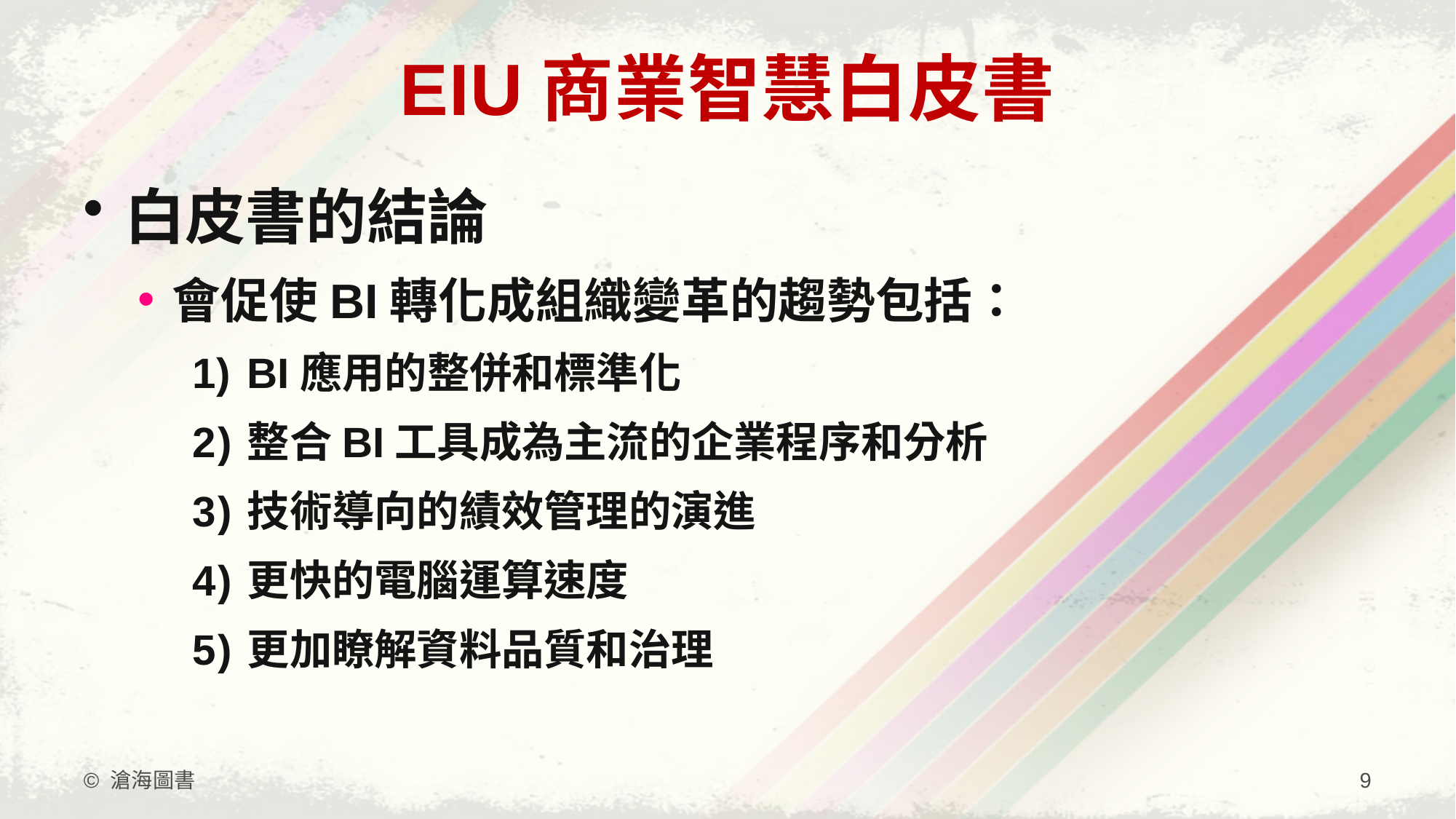

# EIU商業智慧白皮書
白皮書的結論
會促使BI轉化成組織變革的趨勢包括：
BI應用的整併和標準化
整合BI工具成為主流的企業程序和分析
技術導向的績效管理的演進
更快的電腦運算速度
更加瞭解資料品質和治理

© 滄海圖書
9